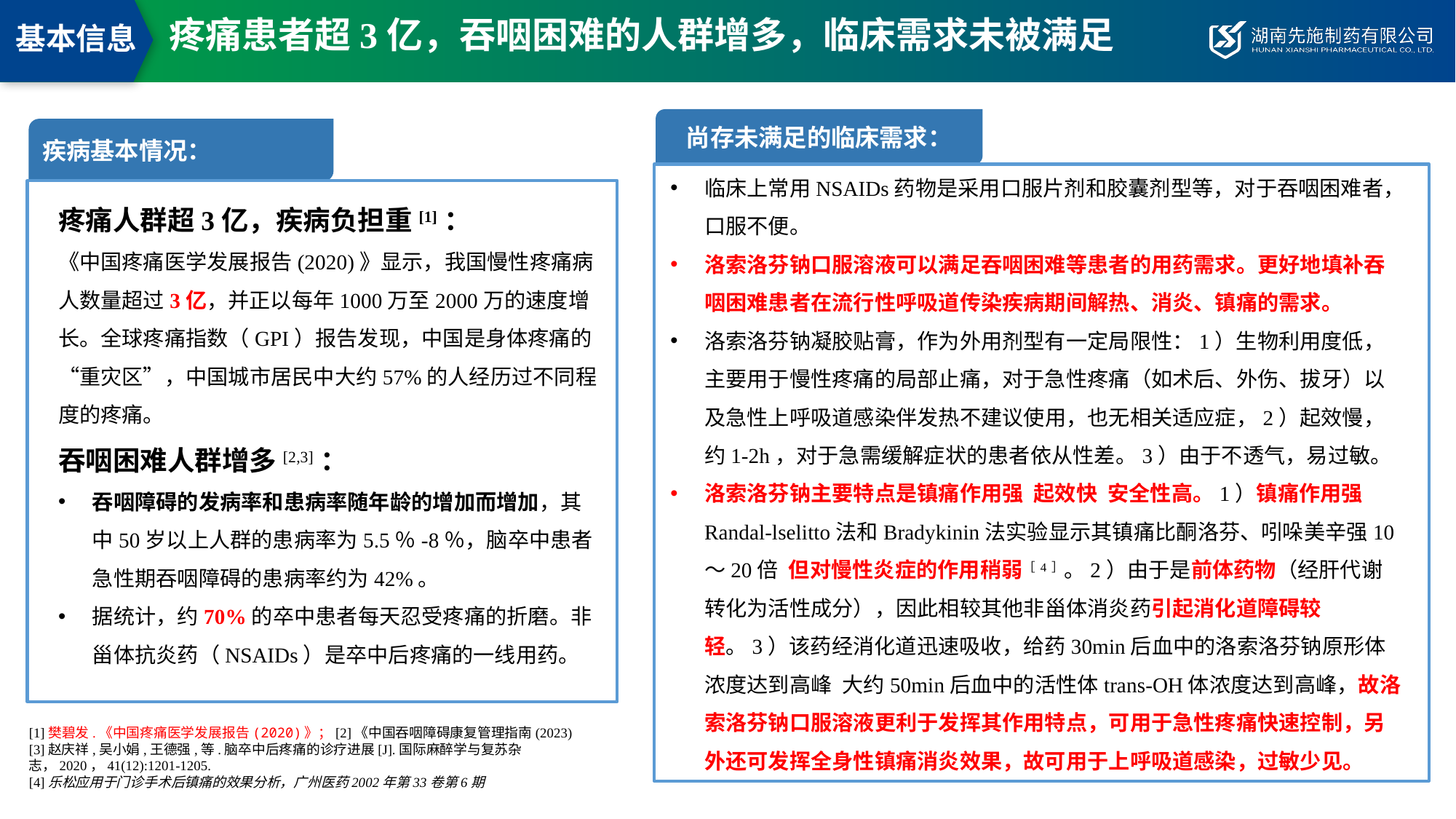

# 疼痛患者超3亿，吞咽困难的人群增多，临床需求未被满足
基本信息
尚存未满足的临床需求：
临床上常用NSAIDs药物是采用口服片剂和胶囊剂型等，对于吞咽困难者，口服不便。
洛索洛芬钠口服溶液可以满足吞咽困难等患者的用药需求。更好地填补吞咽困难患者在流行性呼吸道传染疾病期间解热、消炎、镇痛的需求。
洛索洛芬钠凝胶贴膏，作为外用剂型有一定局限性：1）生物利用度低，主要用于慢性疼痛的局部止痛，对于急性疼痛（如术后、外伤、拔牙）以及急性上呼吸道感染伴发热‌不建议使用，也无相关适应症，2）起效慢，约1-2h，对于急需缓解症状的患者依从性差。3）由于不透气，易过敏。
洛索洛芬钠主要特点是镇痛作用强起效快安全性高。1）镇痛作用强Randal-lselitto法和Bradykinin法实验显示其镇痛比酮洛芬、吲哚美辛强10～20倍但对慢性炎症的作用稍弱［4］。2）由于是前体药物（经肝代谢转化为活性成分），因此相较其他非甾体消炎药引起消化道障碍较轻。3）该药经消化道迅速吸收，给药30min后血中的洛索洛芬钠原形体浓度达到高峰大约50min后血中的活性体trans-OH体浓度达到高峰，故洛索洛芬钠口服溶液更利于发挥其作用特点，可用于急性疼痛快速控制‌，另外还可发挥全身性镇痛消炎效果，故可用于上呼吸道感染，过敏少见。

疾病基本情况：

疼痛人群超3亿，疾病负担重[1]：
《中国疼痛医学发展报告(2020)》显示，我国慢性疼痛病人数量超过3亿，并正以每年1000万至2000万的速度增长。全球疼痛指数（GPI）报告发现，中国是身体疼痛的“重灾区”，中国城市居民中大约57%的人经历过不同程度的疼痛。
吞咽困难人群增多[2,3]：
吞咽障碍的发病率和患病率随年龄的增加而增加，其中50岁以上人群的患病率为5.5％-8％，脑卒中患者急性期吞咽障碍的患病率约为42%。
据统计，约70%的卒中患者每天忍受疼痛的折磨。非甾体抗炎药（NSAIDs）是卒中后疼痛的一线用药。
[1]樊碧发.《中国疼痛医学发展报告(2020)》；[2]《中国吞咽障碍康复管理指南(2023)
[3]赵庆祥,吴小娟,王德强,等.脑卒中后疼痛的诊疗进展[J].国际麻醉学与复苏杂志，2020，41(12):1201-1205.
[4]乐松应用于门诊手术后镇痛的效果分析，广州医药2002年第33卷第6期